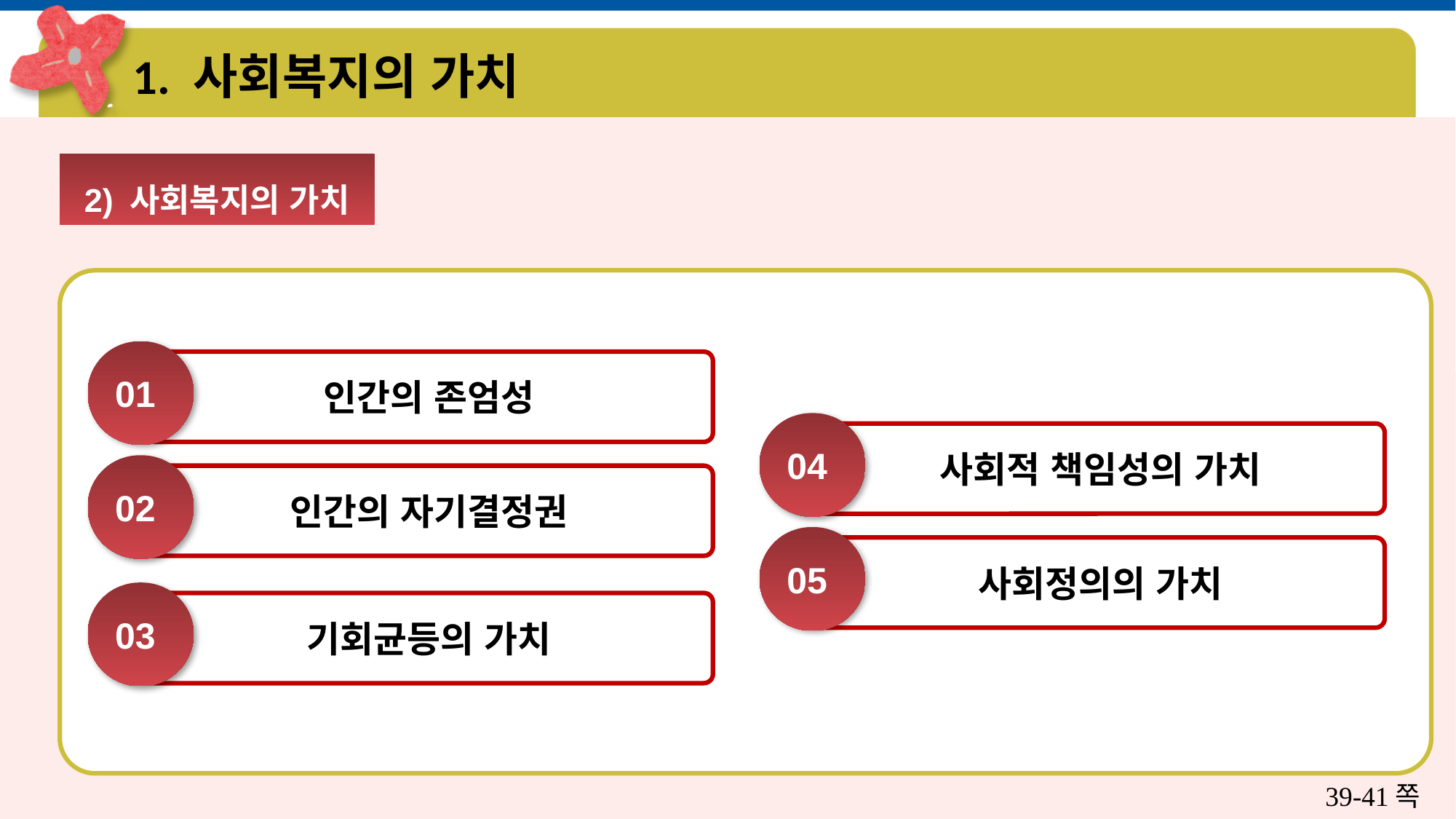

# 1. 사회복지의 가치

2) 사회복지의 가치

01
인간의 존엄성
04
사회적 책임성의 가치
02
인간의 자기결정권
05
사회정의의 가치
03
기회균등의 가치
39-41쪽